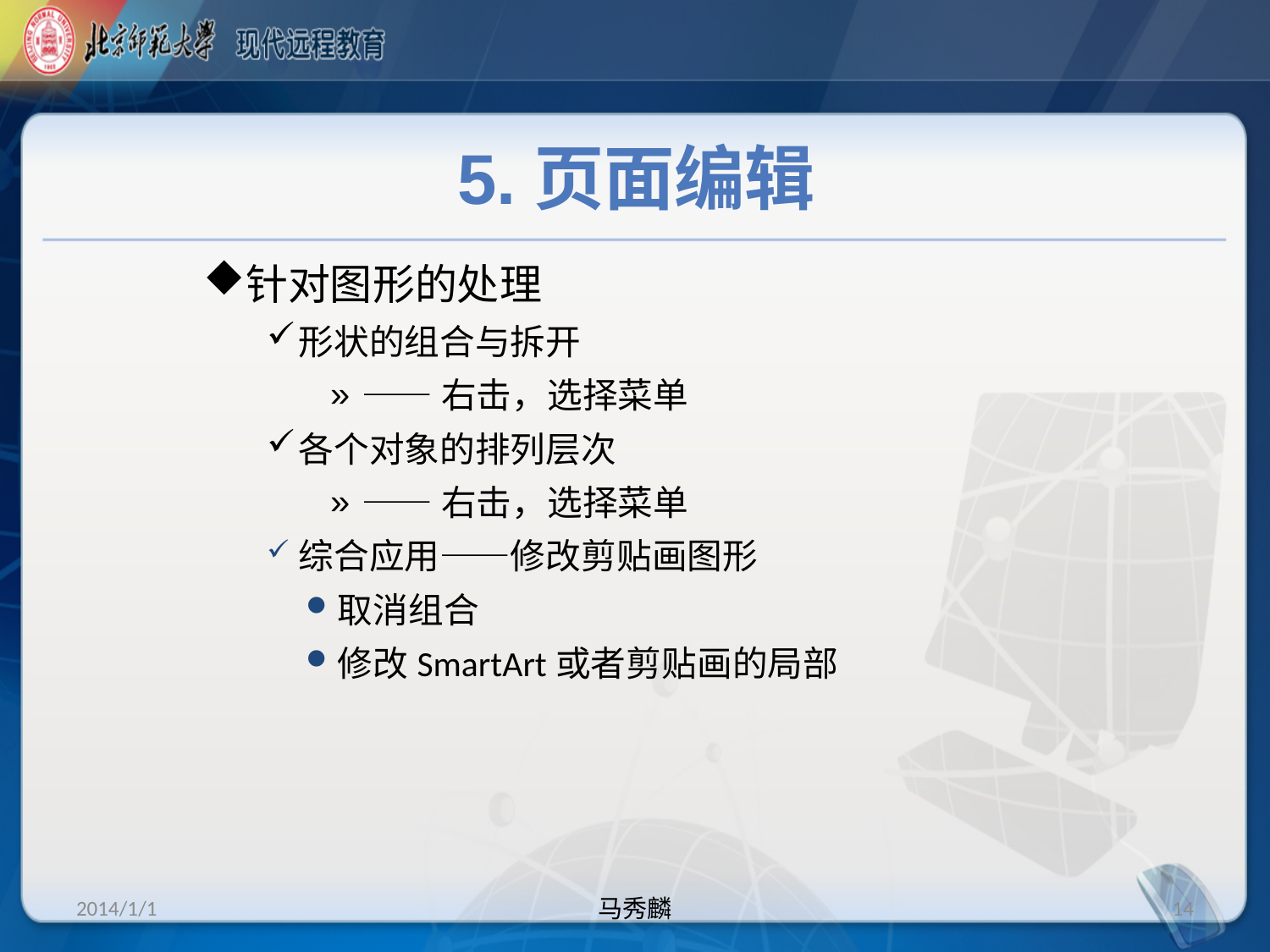

# 5.页面编辑
针对图形的处理
形状的组合与拆开
——右击，选择菜单
各个对象的排列层次
——右击，选择菜单
综合应用——修改剪贴画图形
取消组合
修改SmartArt或者剪贴画的局部
2014/1/1
马秀麟
14